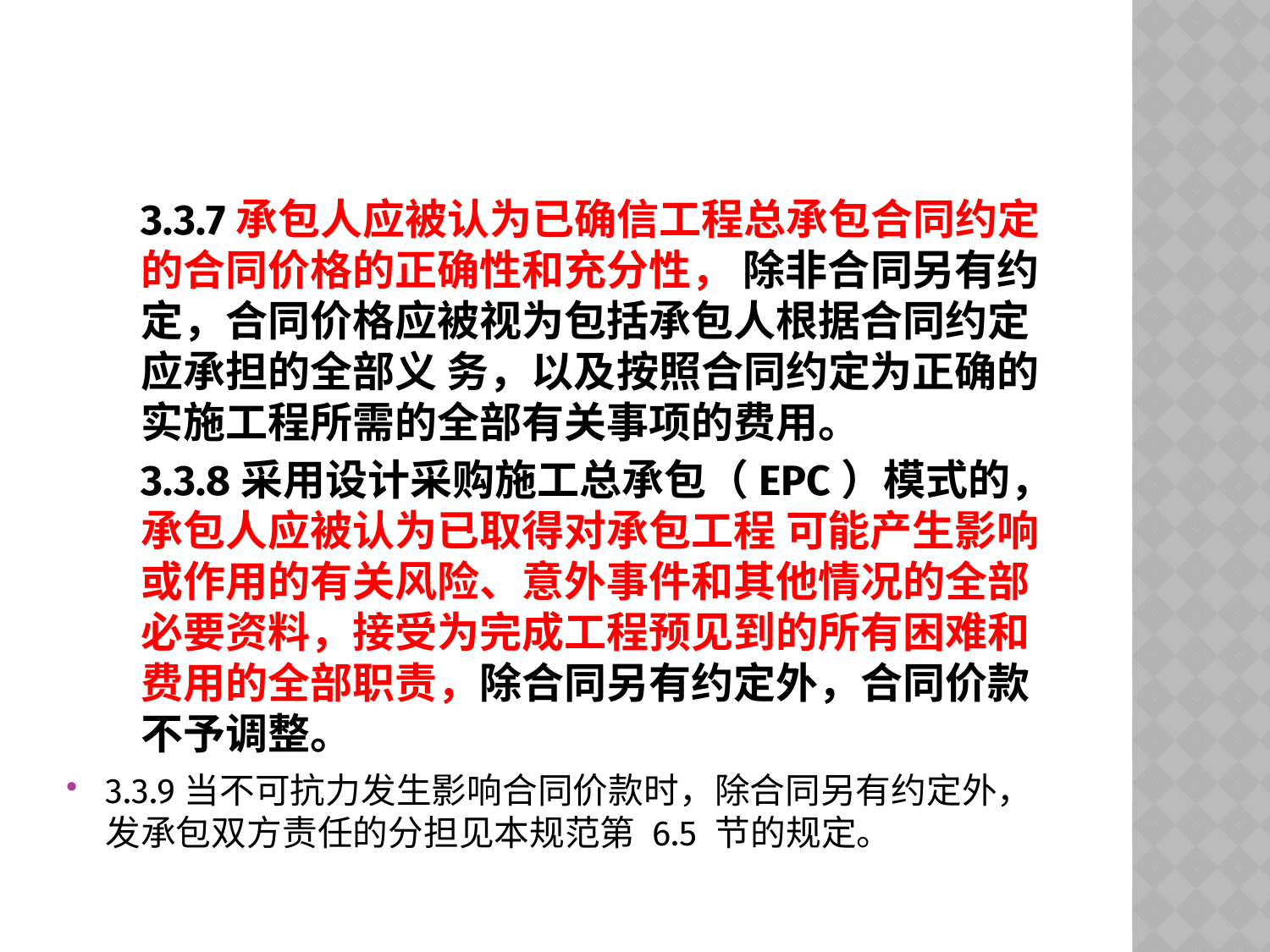

#
3.3.7承包人应被认为已确信工程总承包合同约定的合同价格的正确性和充分性， 除非合同另有约定，合同价格应被视为包括承包人根据合同约定应承担的全部义 务，以及按照合同约定为正确的实施工程所需的全部有关事项的费用。
3.3.8采用设计采购施工总承包（EPC）模式的，承包人应被认为已取得对承包工程 可能产生影响或作用的有关风险、意外事件和其他情况的全部必要资料，接受为完成工程预见到的所有困难和费用的全部职责，除合同另有约定外，合同价款不予调整。
3.3.9当不可抗力发生影响合同价款时，除合同另有约定外，发承包双方责任的分担见本规范第 6.5 节的规定。